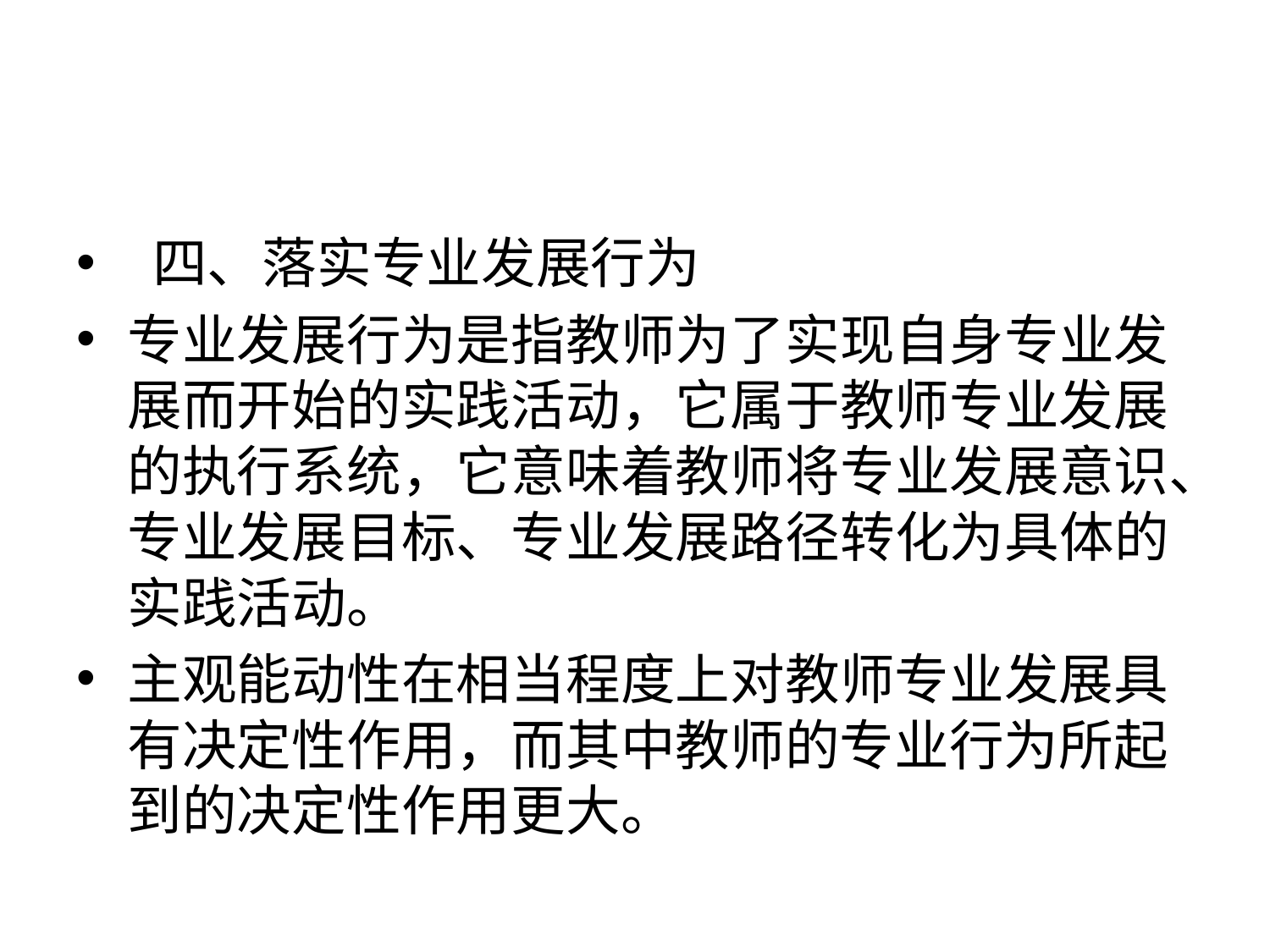

#
 四、落实专业发展行为
专业发展行为是指教师为了实现自身专业发展而开始的实践活动，它属于教师专业发展的执行系统，它意味着教师将专业发展意识、专业发展目标、专业发展路径转化为具体的实践活动。
主观能动性在相当程度上对教师专业发展具有决定性作用，而其中教师的专业行为所起到的决定性作用更大。